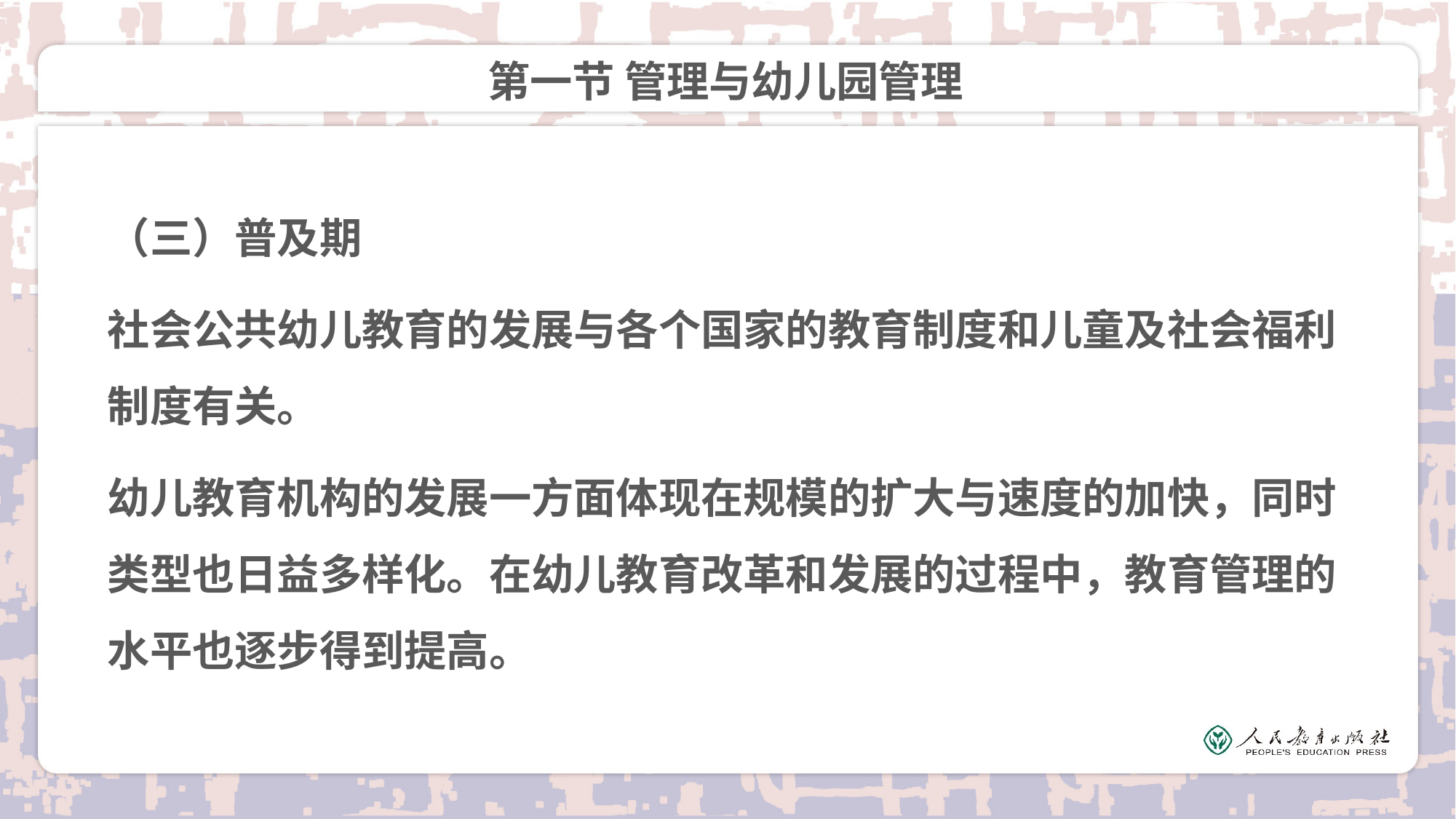

# 第一节 管理与幼儿园管理
（三）普及期
社会公共幼儿教育的发展与各个国家的教育制度和儿童及社会福利制度有关。
幼儿教育机构的发展一方面体现在规模的扩大与速度的加快，同时类型也日益多样化。在幼儿教育改革和发展的过程中，教育管理的水平也逐步得到提高。